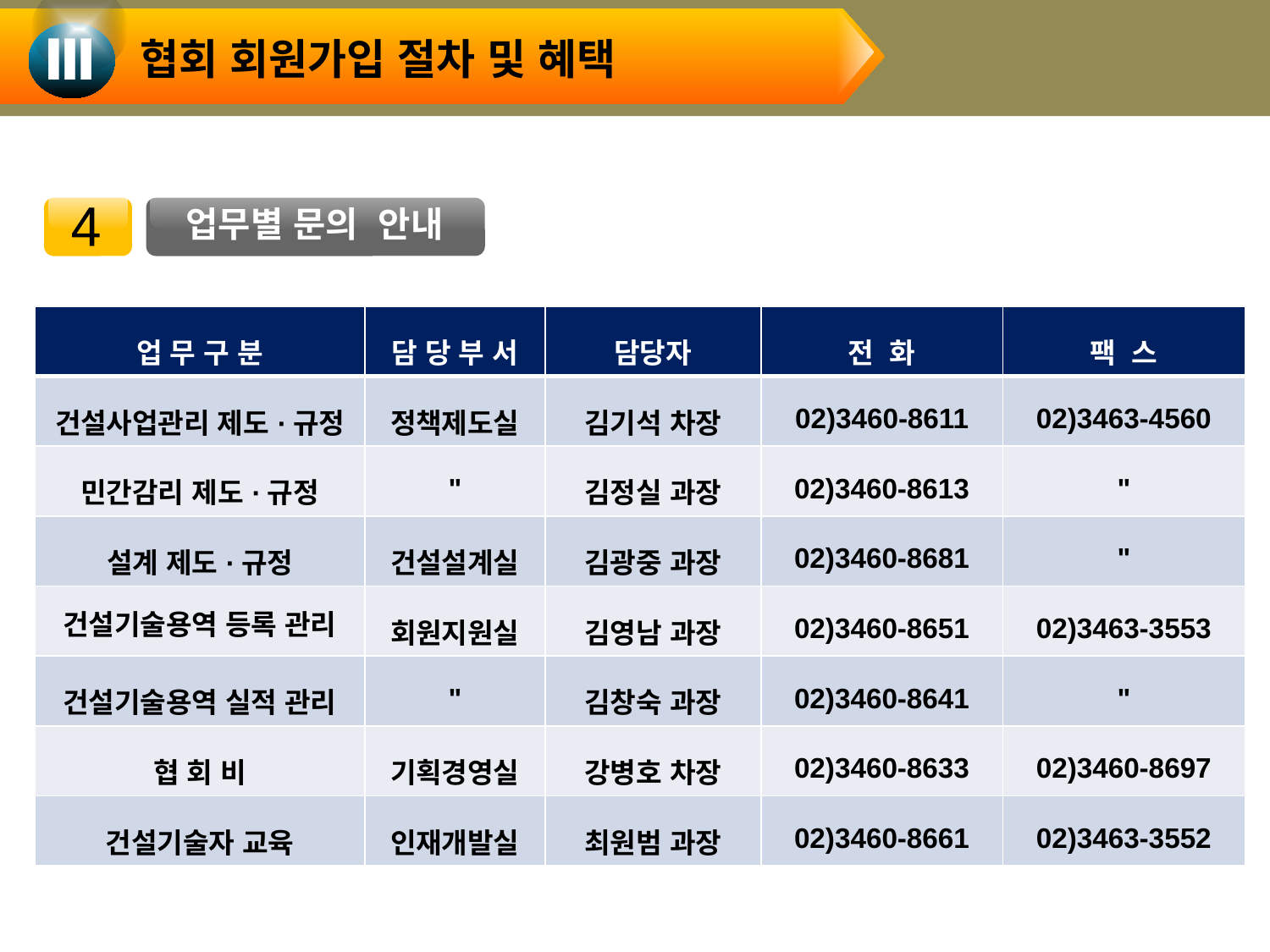

협회 회원가입 절차 및 혜택

Ⅲ

업무별 문의  안내

4
| 업 무 구 분 | 담 당 부 서 | 담당자 | 전  화 | 팩  스 |
| --- | --- | --- | --- | --- |
| 건설사업관리 제도·규정 | 정책제도실 | 김기석 차장 | 02)3460-8611 | 02)3463-4560 |
| 민간감리 제도·규정 | " | 김정실 과장 | 02)3460-8613 | " |
| 설계 제도·규정 | 건설설계실 | 김광중 과장 | 02)3460-8681 | " |
| 건설기술용역 등록 관리 | 회원지원실 | 김영남 과장 | 02)3460-8651 | 02)3463-3553 |
| 건설기술용역 실적 관리 | " | 김창숙 과장 | 02)3460-8641 | " |
| 협 회 비 | 기획경영실 | 강병호 차장 | 02)3460-8633 | 02)3460-8697 |
| 건설기술자 교육 | 인재개발실 | 최원범 과장 | 02)3460-8661 | 02)3463-3552 |